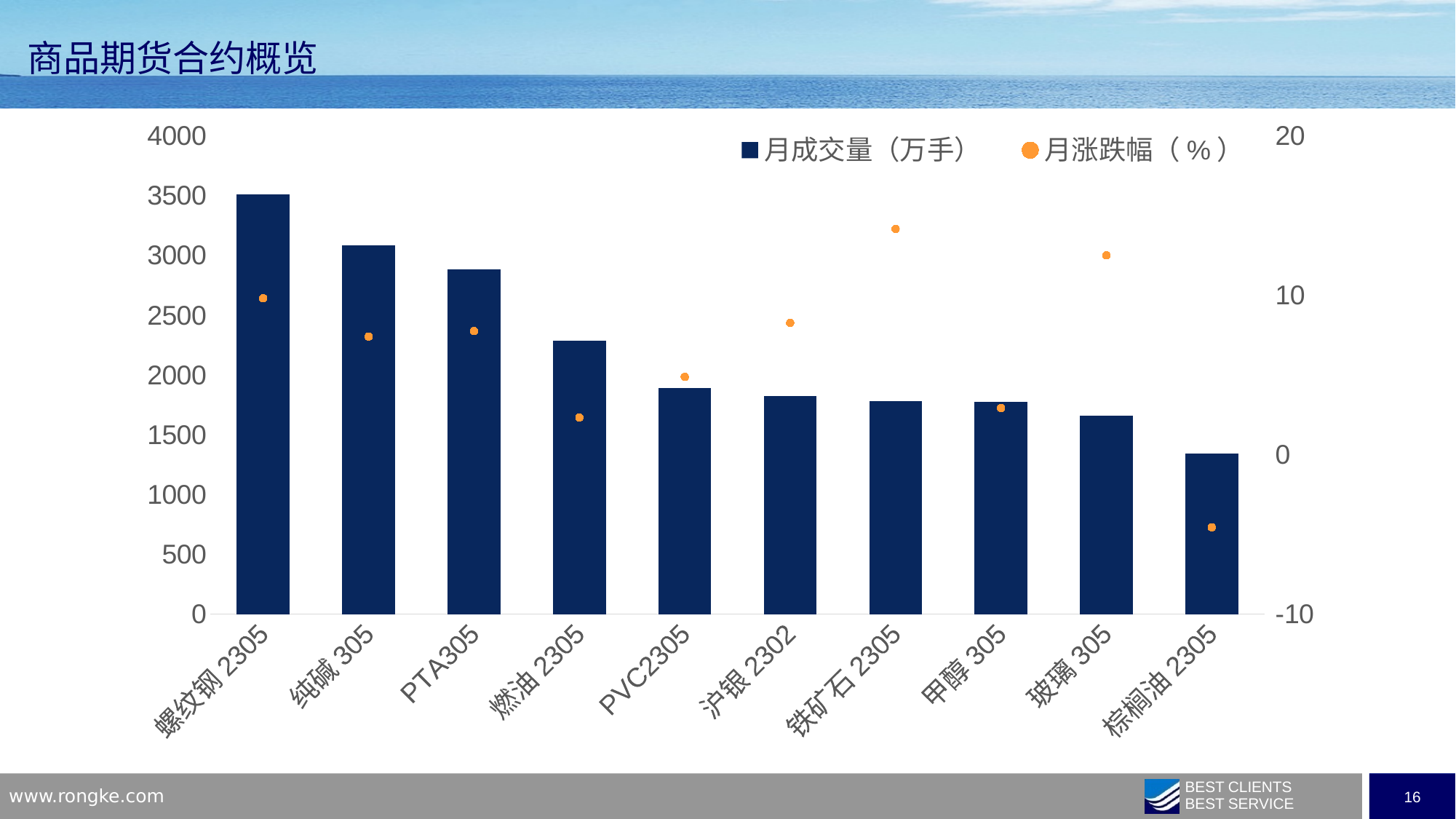

商品期货合约概览

### Chart

| Category | 月成交量（万手） | 月涨跌幅（%） |
|---|---|---|
| 螺纹钢2305 | 3510.1669 | 9.8066 |
| 纯碱305 | 3086.207 | 7.4001 |
| PTA305 | 2884.2786 | 7.7525 |
| 燃油2305 | 2286.2159 | 2.3273 |
| PVC2305 | 1890.9037 | 4.8731 |
| 沪银2302 | 1821.7838 | 8.2574 |
| 铁矿石2305 | 1778.7045 | 14.1522 |
| 甲醇305 | 1773.606 | 2.9237 |
| 玻璃305 | 1661.4346 | 12.5 |
| 棕榈油2305 | 1342.3594 | -4.5603 |